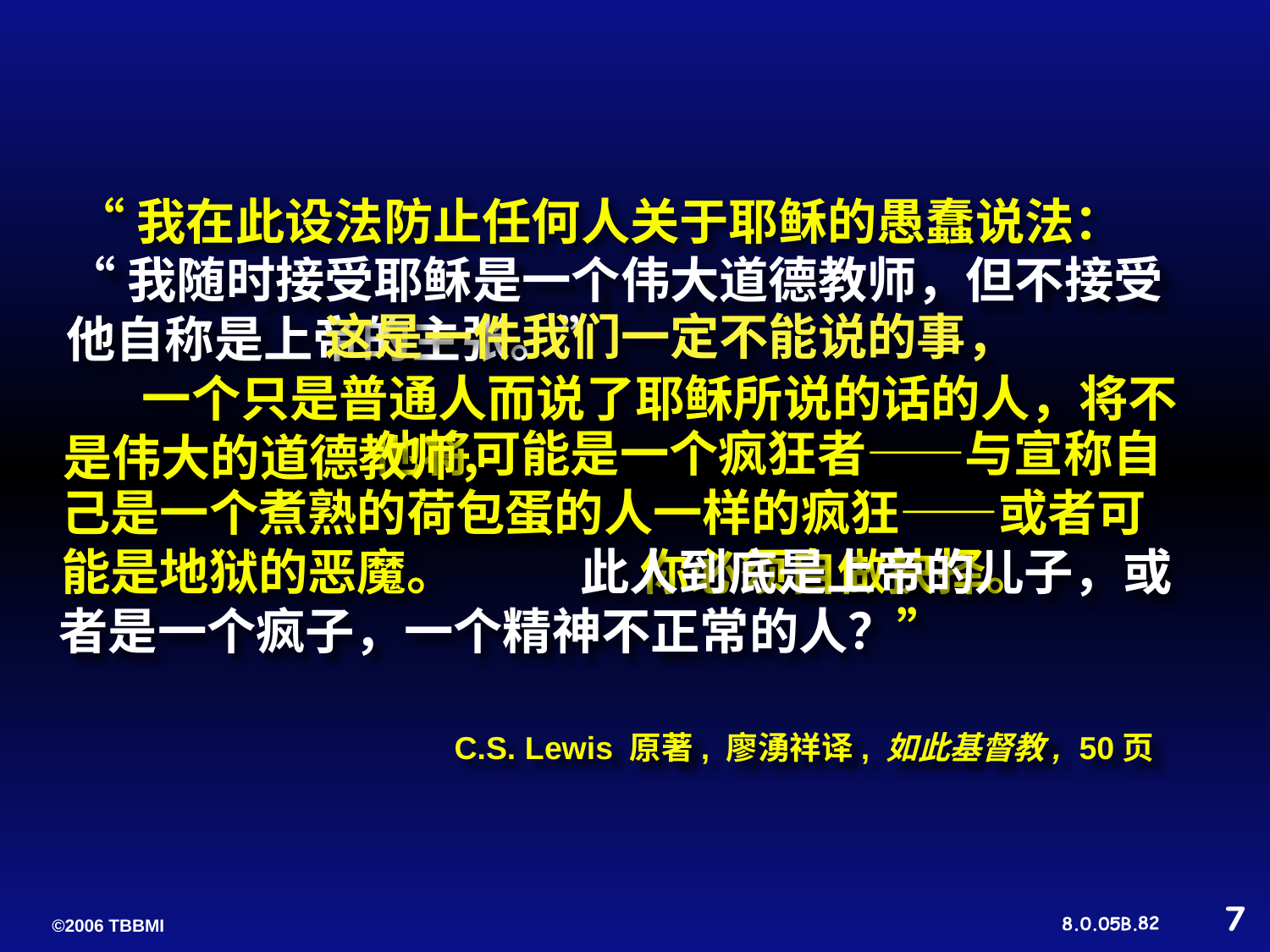

“我在此设法防止任何人关于耶稣的愚蠢说法：

“我随时接受耶稣是一个伟大道德教师，但不接受他自称是上帝的主张。”
                      这是一件我们一定不能说的事，
      一个只是普通人而说了耶稣所说的话的人，将不是伟大的道德教师，
               	     他将可能是一个疯狂者——与宣称自己是一个煮熟的荷包蛋的人一样的疯狂——或者可能是地狱的恶魔。
               	                           此人到底是上帝的儿子，或者是一个疯子，一个精神不正常的人？”
你必须自做抉择。
C.S. Lewis 原著, 廖湧祥译, 如此基督教,  50页
7

82